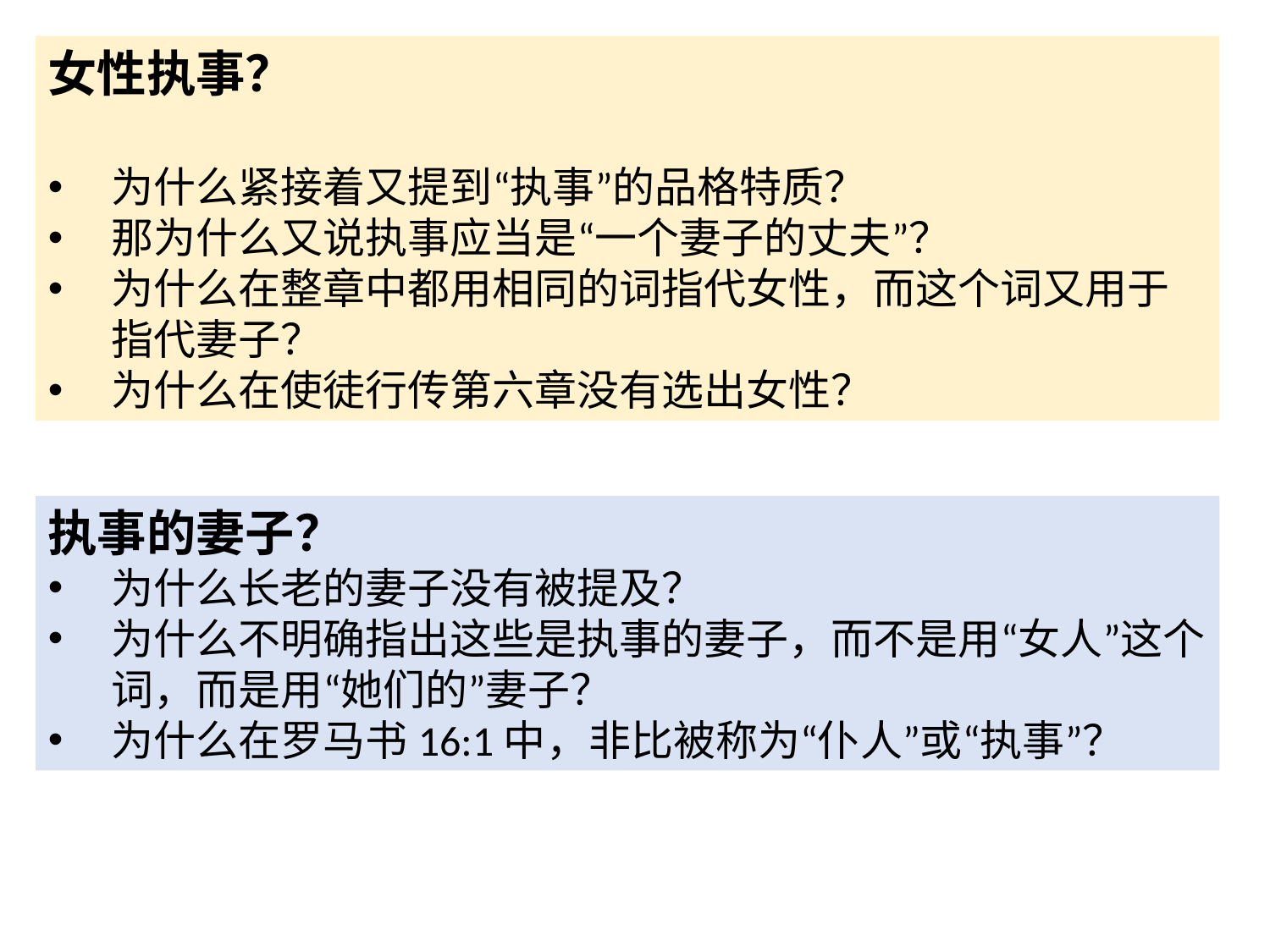

女性执事？

为什么紧接着又提到“执事”的品格特质？
那为什么又说执事应当是“一个妻子的丈夫”？
为什么在整章中都用相同的词指代女性，而这个词又用于指代妻子？
为什么在使徒行传第六章没有选出女性？
执事的妻子？
为什么长老的妻子没有被提及？
为什么不明确指出这些是执事的妻子，而不是用“女人”这个词，而是用“她们的”妻子？
为什么在罗马书16:1中，非比被称为“仆人”或“执事”？